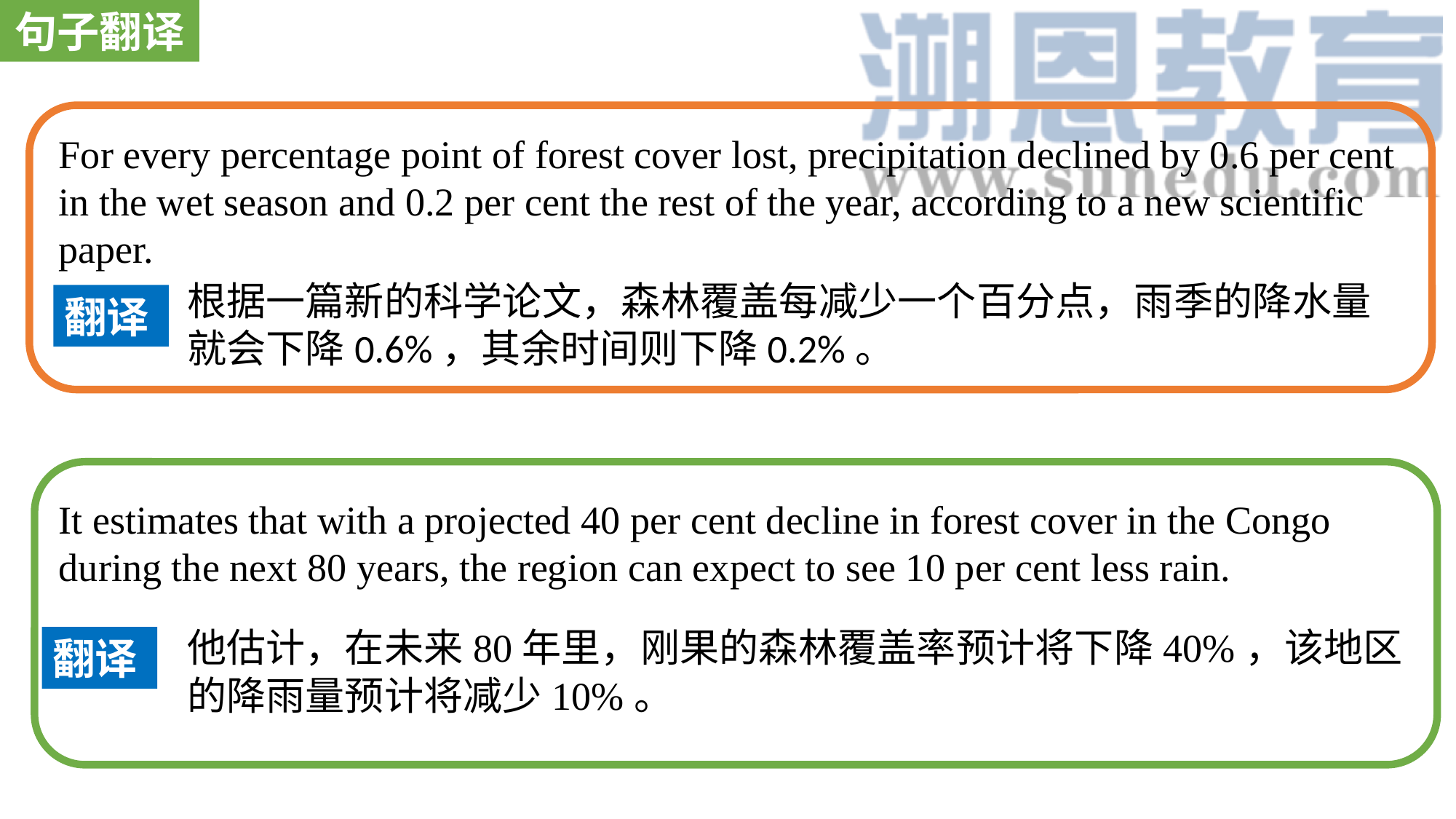

句子翻译

For every percentage point of forest cover lost, precipitation declined by 0.6 per cent in the wet season and 0.2 per cent the rest of the year, according to a new scientific paper.
根据一篇新的科学论文，森林覆盖每减少一个百分点，雨季的降水量就会下降0.6%，其余时间则下降0.2%。
翻译

It estimates that with a projected 40 per cent decline in forest cover in the Congo during the next 80 years, the region can expect to see 10 per cent less rain.
他估计，在未来80年里，刚果的森林覆盖率预计将下降40%，该地区的降雨量预计将减少10%。
翻译